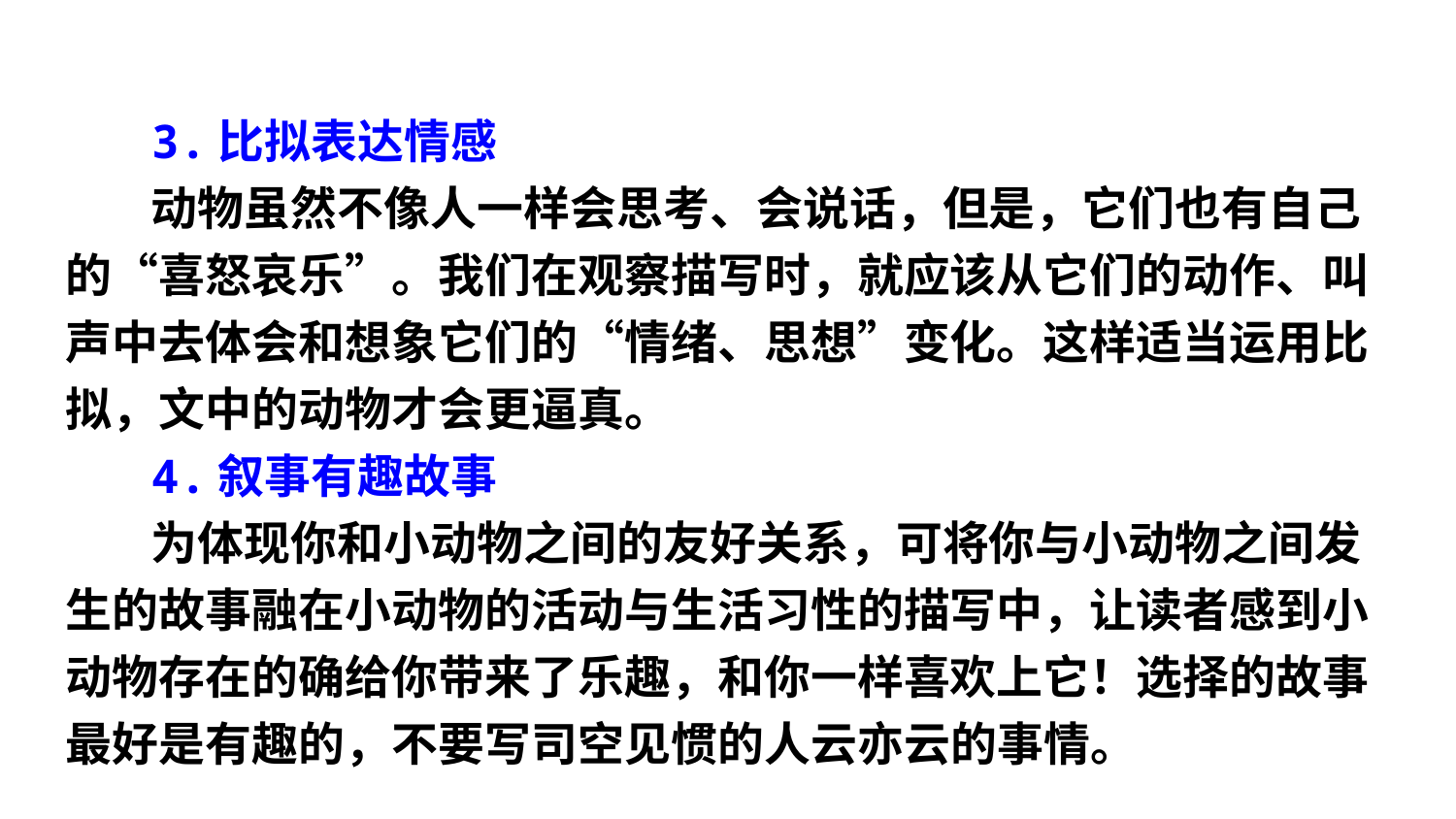

3.比拟表达情感
动物虽然不像人一样会思考、会说话，但是，它们也有自己的“喜怒哀乐”。我们在观察描写时，就应该从它们的动作、叫声中去体会和想象它们的“情绪、思想”变化。这样适当运用比拟，文中的动物才会更逼真。
4.叙事有趣故事
为体现你和小动物之间的友好关系，可将你与小动物之间发生的故事融在小动物的活动与生活习性的描写中，让读者感到小动物存在的确给你带来了乐趣，和你一样喜欢上它！选择的故事最好是有趣的，不要写司空见惯的人云亦云的事情。